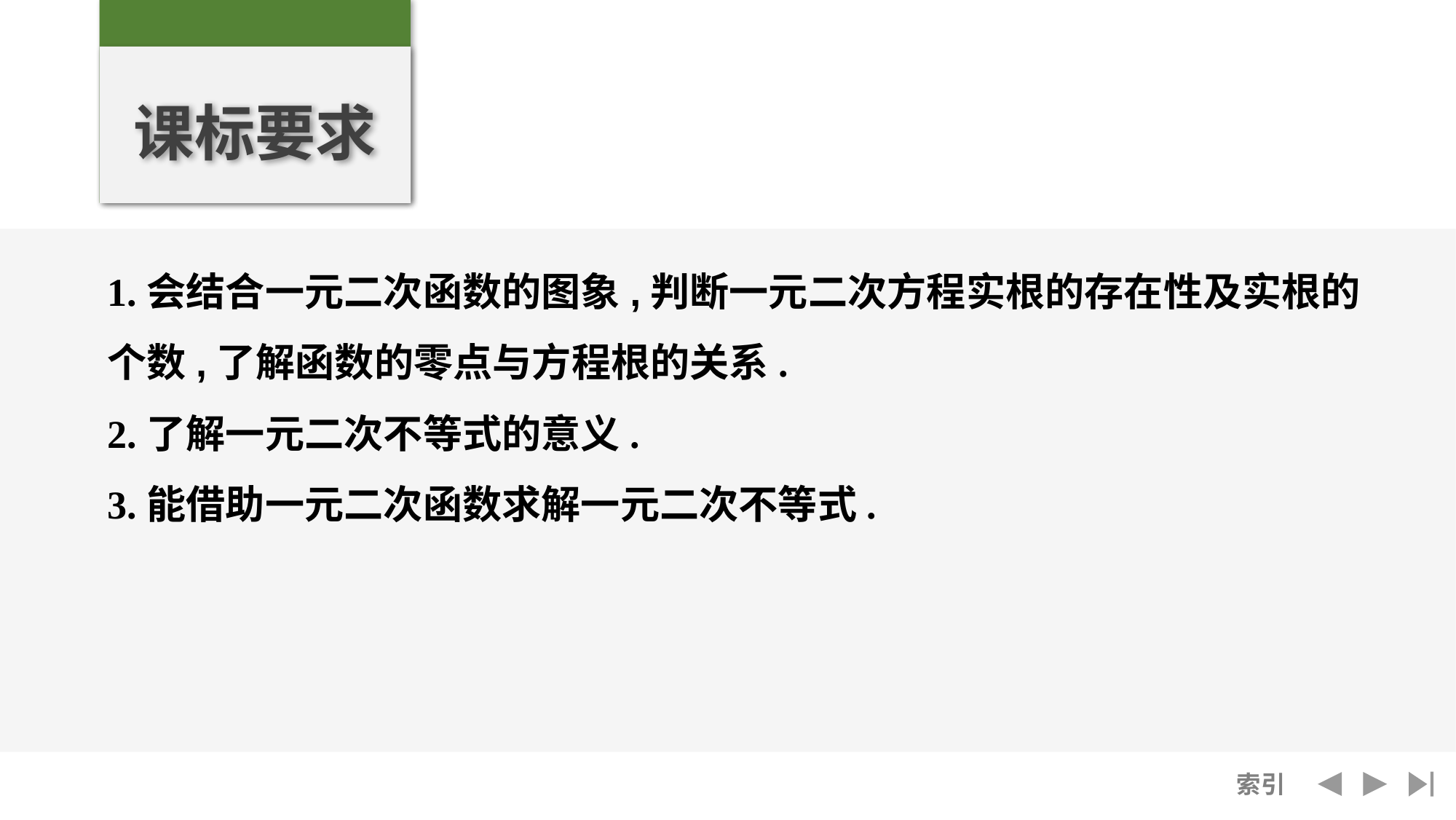

1.会结合一元二次函数的图象,判断一元二次方程实根的存在性及实根的个数,了解函数的零点与方程根的关系.
2.了解一元二次不等式的意义.
3.能借助一元二次函数求解一元二次不等式.